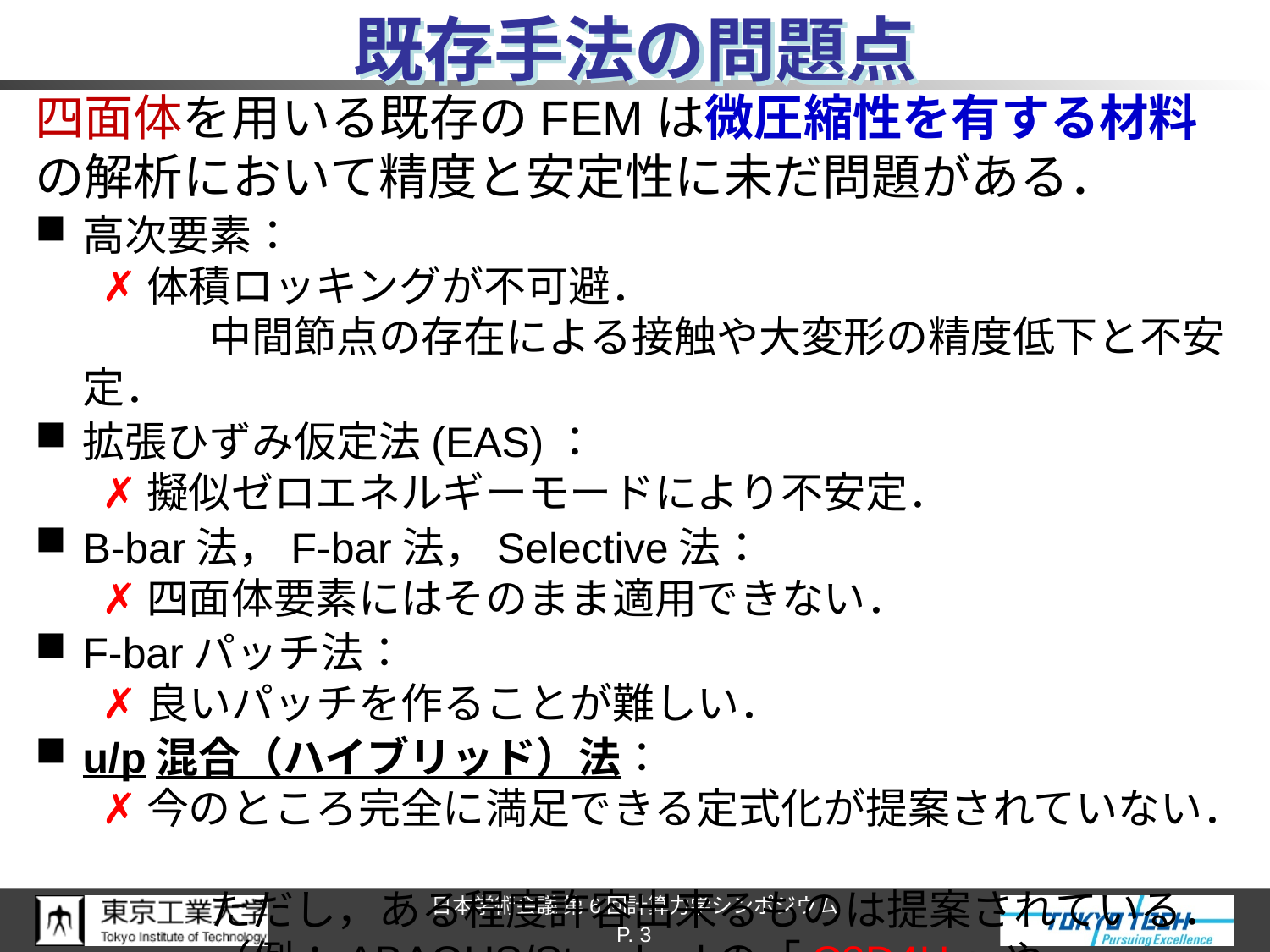

# 既存手法の問題点
四面体を用いる既存のFEMは微圧縮性を有する材料の解析において精度と安定性に未だ問題がある．
高次要素：
  ✗ 体積ロッキングが不可避．
　　　中間節点の存在による接触や大変形の精度低下と不安定．
拡張ひずみ仮定法(EAS)：
  ✗ 擬似ゼロエネルギーモードにより不安定．
B-bar法，F-bar法，Selective法：
  ✗ 四面体要素にはそのまま適用できない．
F-barパッチ法：
  ✗ 良いパッチを作ることが難しい．
u/p混合（ハイブリッド）法：
  ✗ 今のところ完全に満足できる定式化が提案されていない．
　　　ただし，ある程度許容出来るものは提案されている．
　　　（例：ABAQUS/Standardの「C3D4H」や「C3D10MH」など）
P. 3